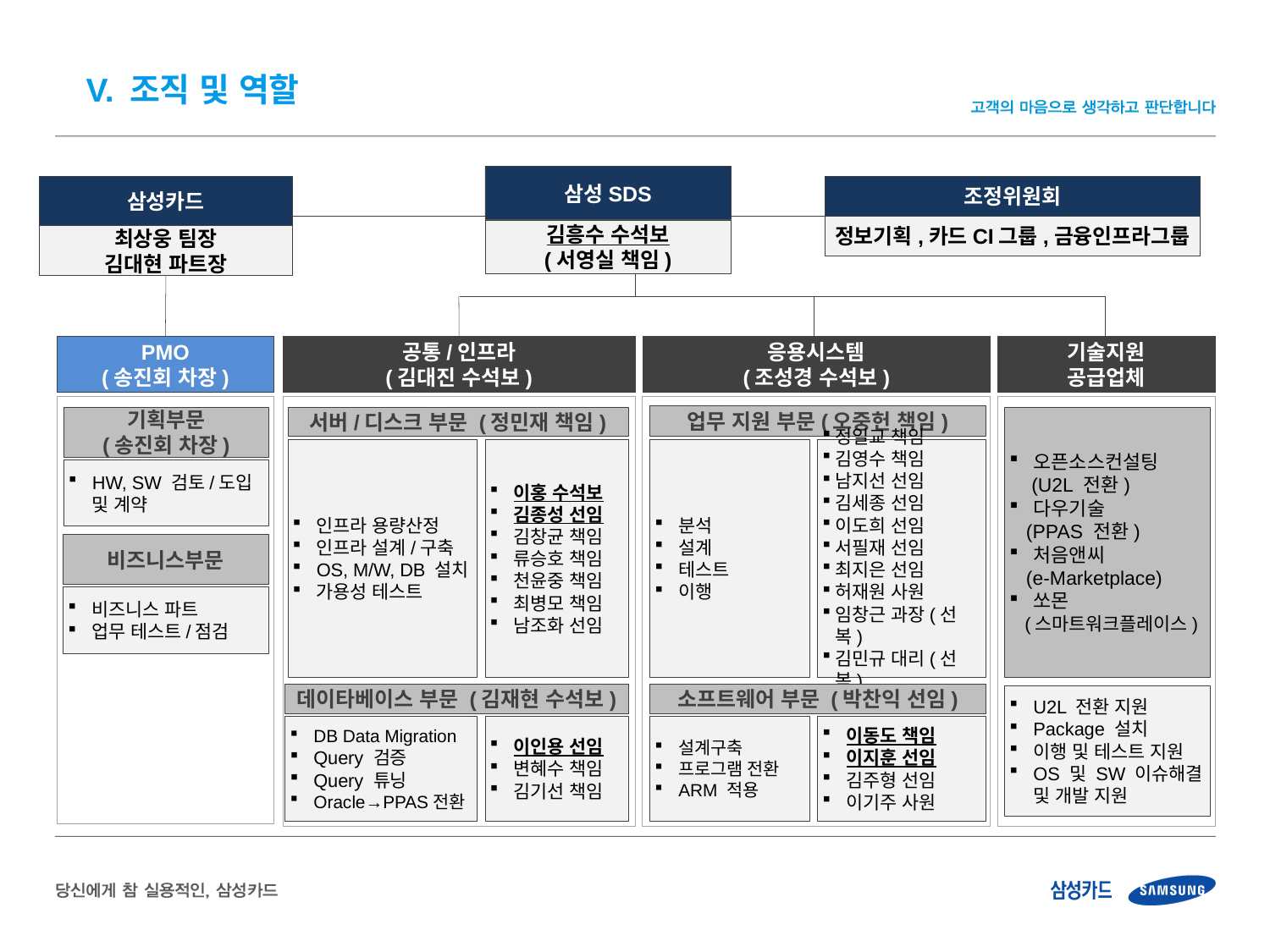

V. 조직 및 역할
삼성SDS
김흥수 수석보
(서영실 책임)
삼성카드
최상웅 팀장
김대현 파트장
조정위원회
정보기획,카드CI그룹,금융인프라그룹
PMO
(송진회 차장)
공통/인프라
(김대진 수석보)
응용시스템
(조성경 수석보)
기술지원
공급업체

업무 지원 부문(오중헌 책임)
오픈소스컨설팅
    (U2L 전환)
다우기술
   (PPAS 전환)
처음앤씨
   (e-Marketplace)
쏘몬
   (스마트워크플레이스)
기획부문
(송진회 차장)
서버/디스크 부문 (정민재 책임)
분석
설계
테스트
이행
이홍 수석보
김종성 선임
김창균 책임
류승호 책임
천윤중 책임
최병모 책임
남조화 선임
인프라 용량산정
인프라 설계/구축
OS, M/W, DB 설치
가용성 테스트
정일교 책임
김영수 책임
남지선 선임
김세종 선임
이도희 선임
서필재 선임
최지은 선임
허재원 사원
임창근 과장(선복)
김민규 대리(선복)
HW, SW 검토/도입 및 계약
비즈니스부문
비즈니스 파트
업무 테스트/점검
데이타베이스 부문 (김재현 수석보)
소프트웨어 부문 (박찬익 선임)
U2L 전환 지원
Package 설치
이행 및 테스트 지원
OS 및 SW 이슈해결 및 개발 지원
DB Data Migration
Query 검증
Query 튜닝
Oracle→PPAS전환
이인용 선임
변혜수 책임
김기선 책임
설계구축
프로그램 전환
ARM 적용
이동도 책임
이지훈 선임
김주형 선임
이기주 사원